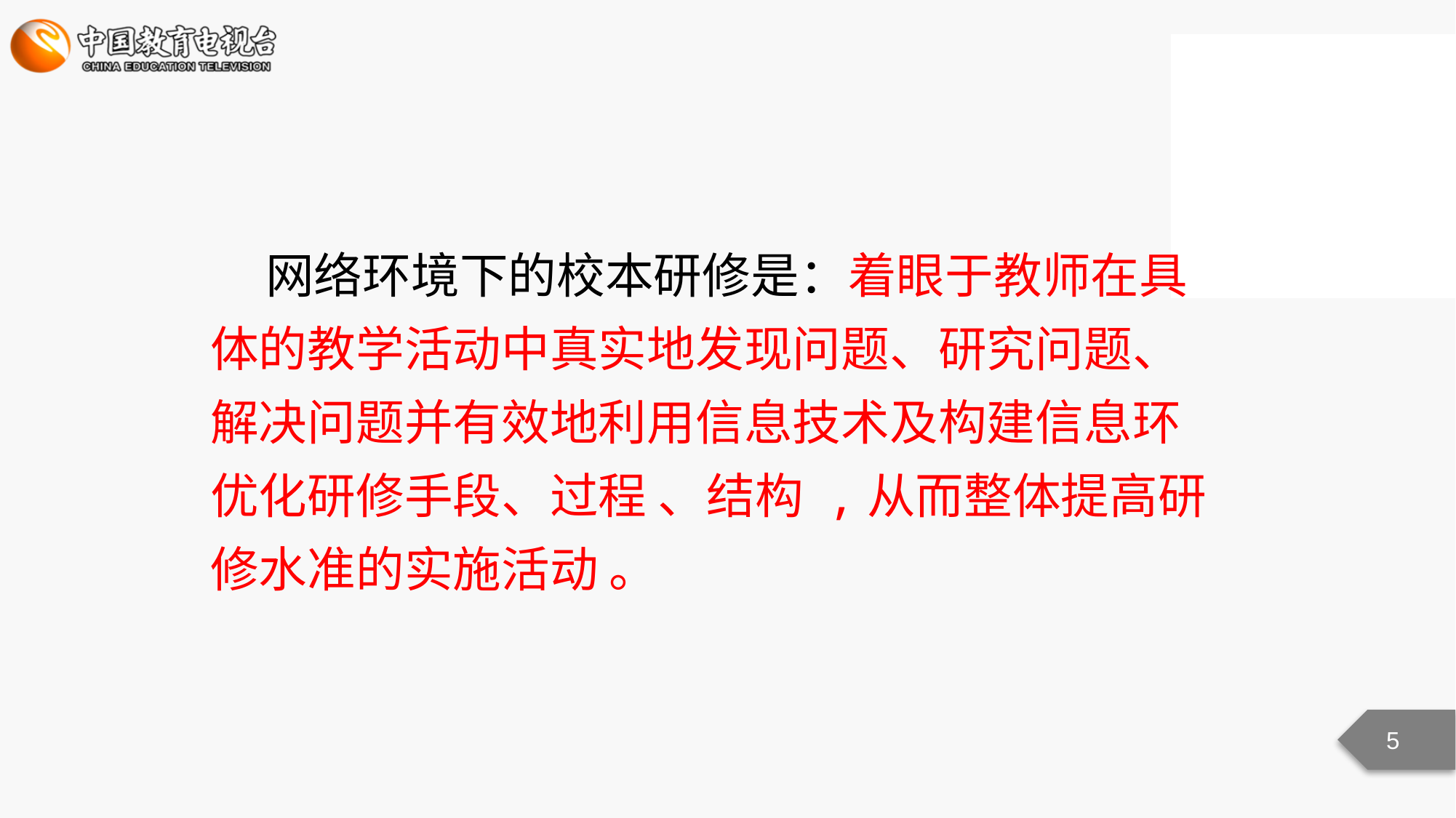

网络环境下的校本研修是：着眼于教师在具体的教学活动中真实地发现问题、研究问题、解决问题并有效地利用信息技术及构建信息环 优化研修手段、过程 、结构 ,从而整体提高研修水准的实施活动 。